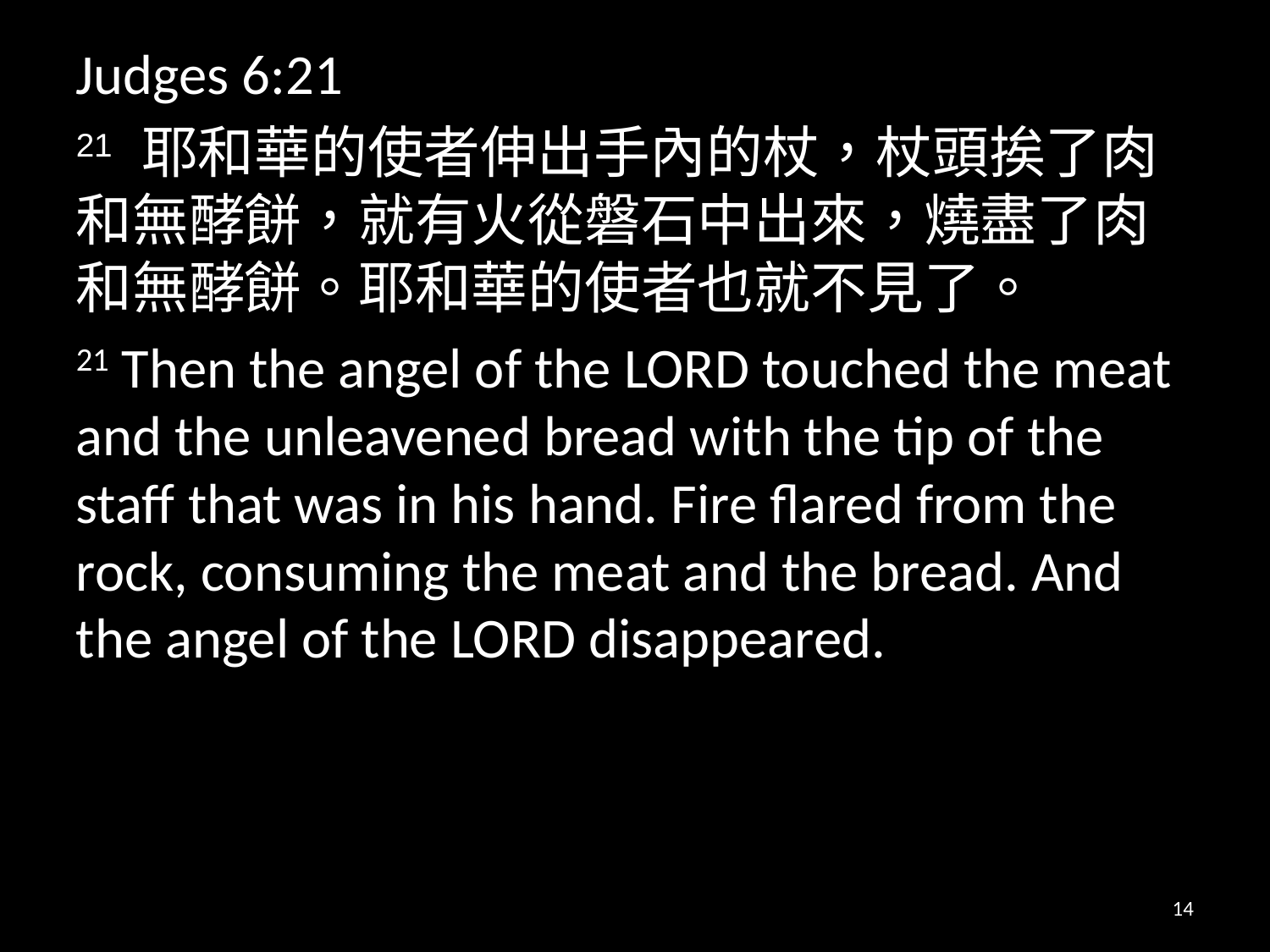

Judges 6:21
21 耶和華的使者伸出手內的杖，杖頭挨了肉和無酵餅，就有火從磐石中出來，燒盡了肉和無酵餅。耶和華的使者也就不見了。
21 Then the angel of the Lord touched the meat and the unleavened bread with the tip of the staff that was in his hand. Fire flared from the rock, consuming the meat and the bread. And the angel of the Lord disappeared.

14